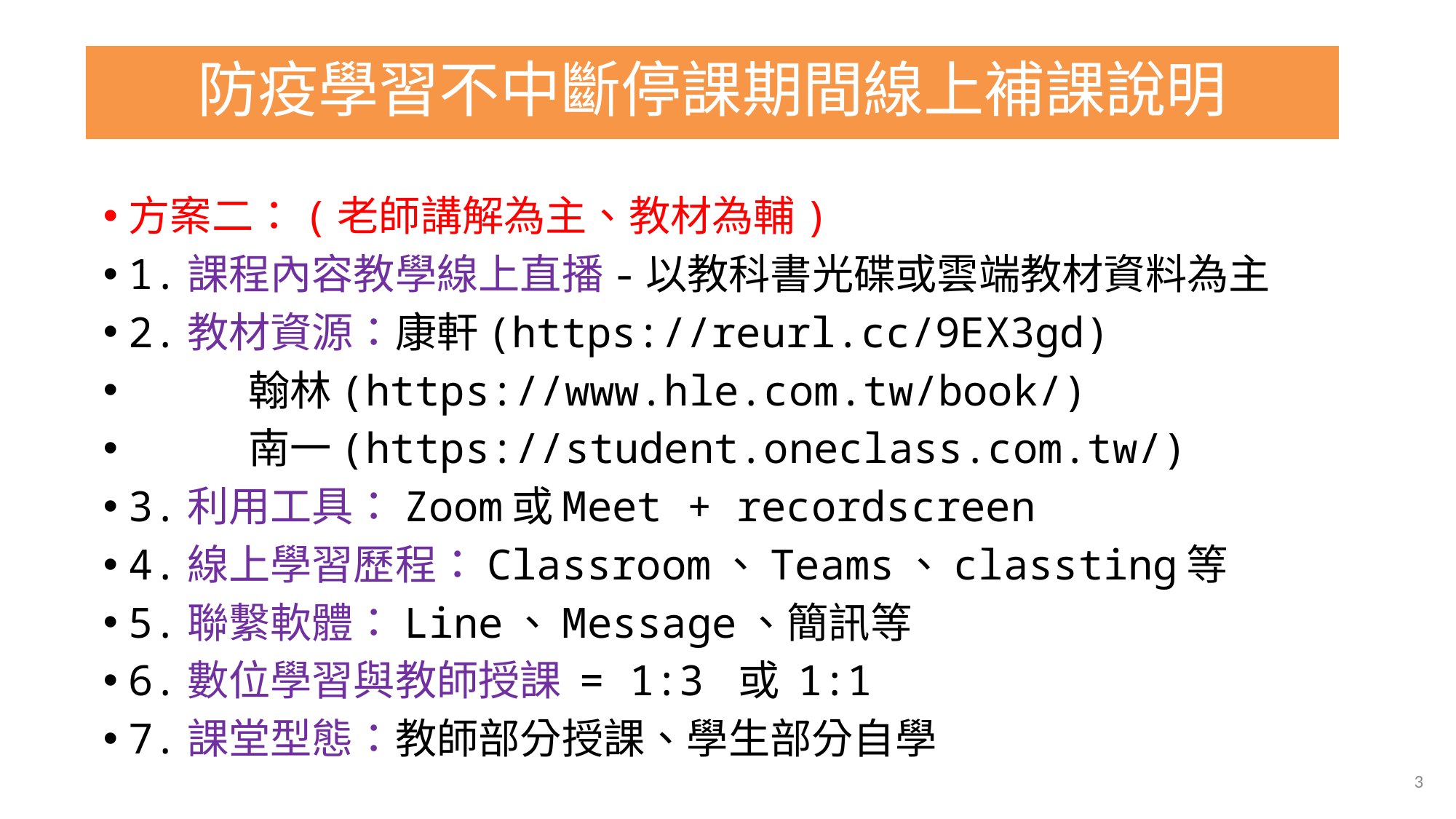

# 防疫學習不中斷停課期間線上補課說明
方案二：(老師講解為主、教材為輔)
1.課程內容教學線上直播-以教科書光碟或雲端教材資料為主
2.教材資源：康軒(https://reurl.cc/9EX3gd)
            翰林(https://www.hle.com.tw/book/)
            南一(https://student.oneclass.com.tw/)
3.利用工具：Zoom或Meet + recordscreen
4.線上學習歷程：Classroom、Teams、classting等
5.聯繫軟體：Line、Message、簡訊等
6.數位學習與教師授課 = 1:3 或 1:1
7.課堂型態：教師部分授課、學生部分自學

3